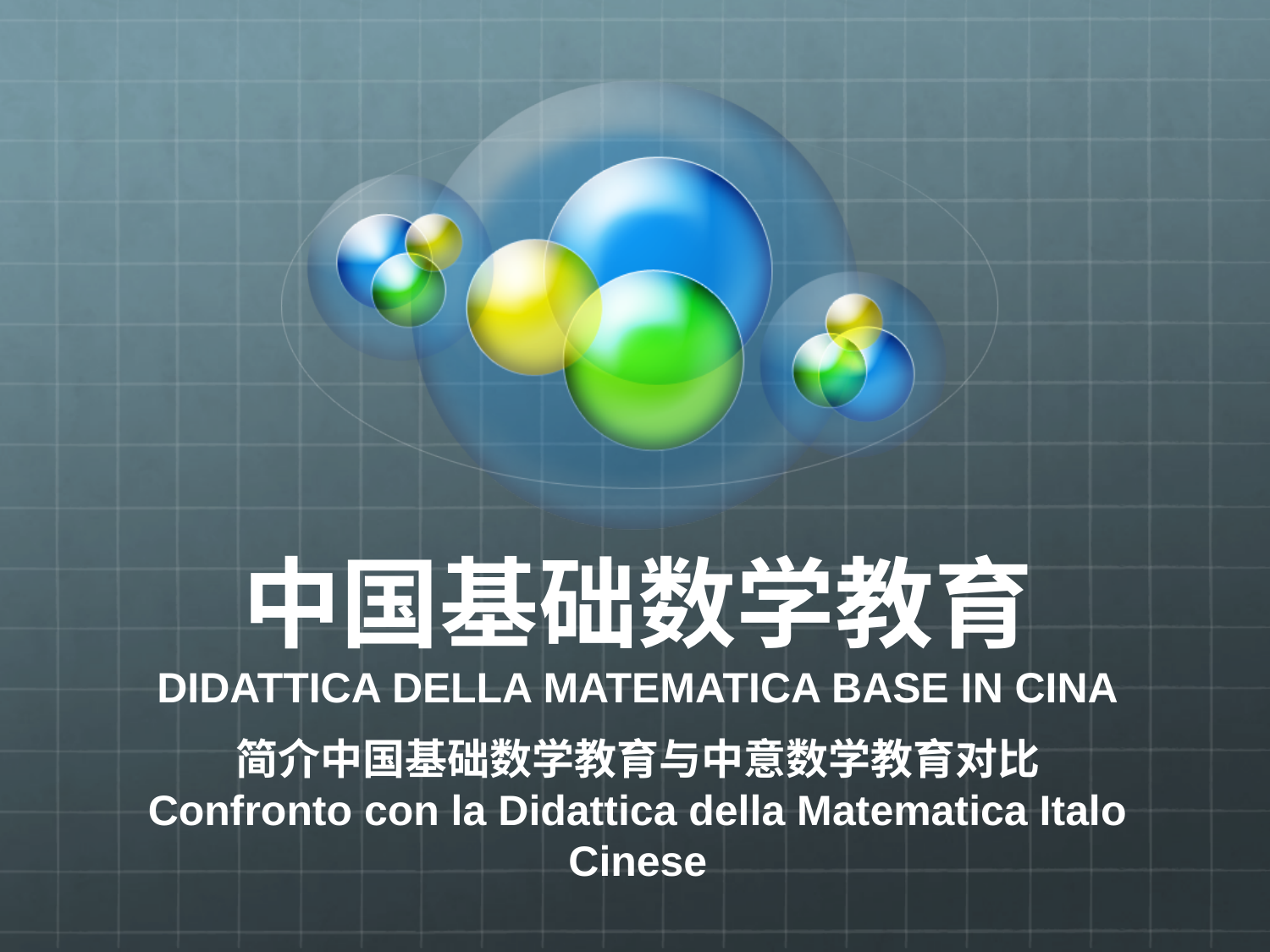

# 中国基础数学教育 DIDATTICA DELLA MATEMATICA BASE IN CINA
简介中国基础数学教育与中意数学教育对比
Confronto con la Didattica della Matematica Italo Cinese